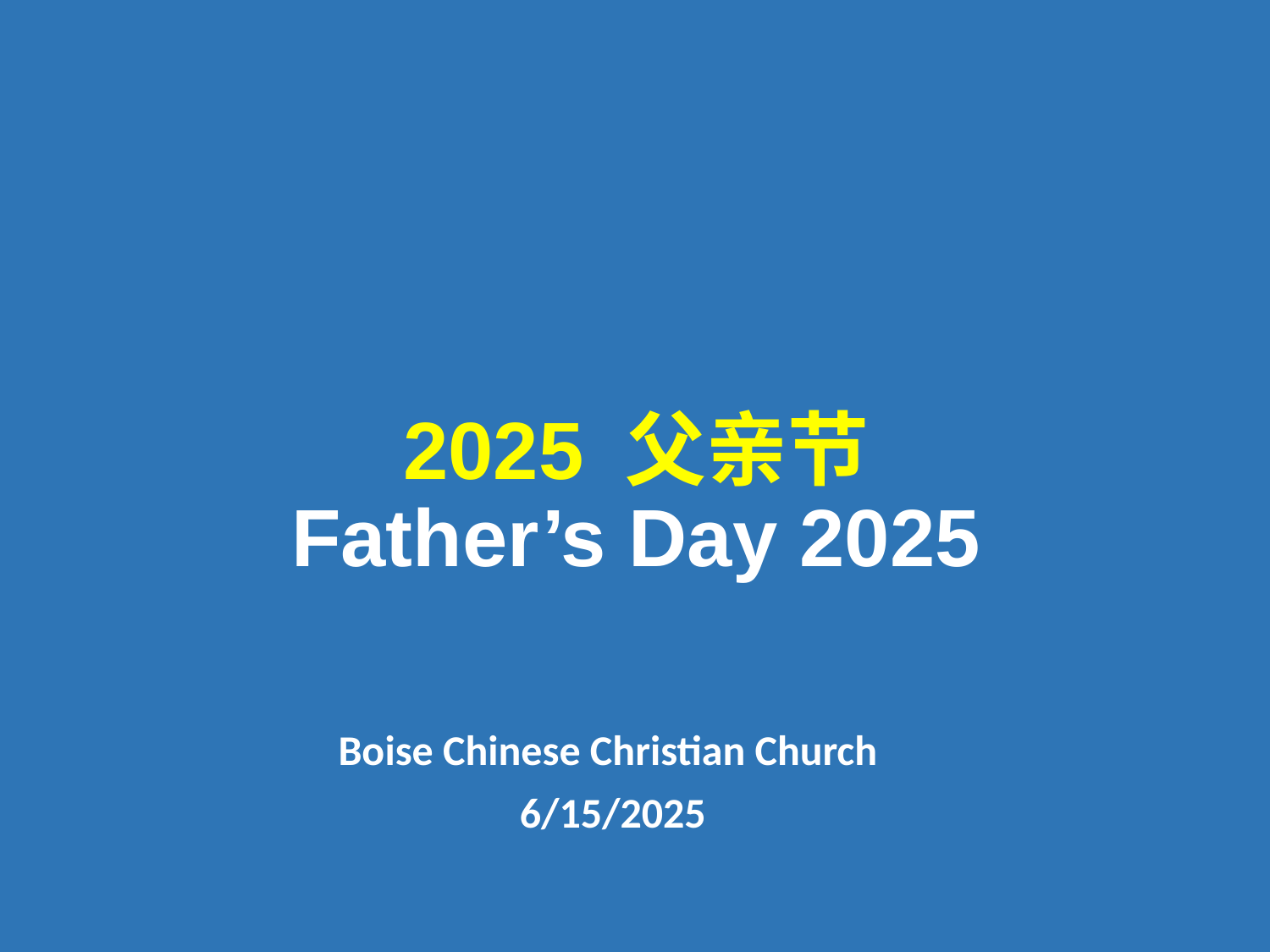

# 2025 父亲节 Father’s Day 2025
Boise Chinese Christian Church
6/15/2025